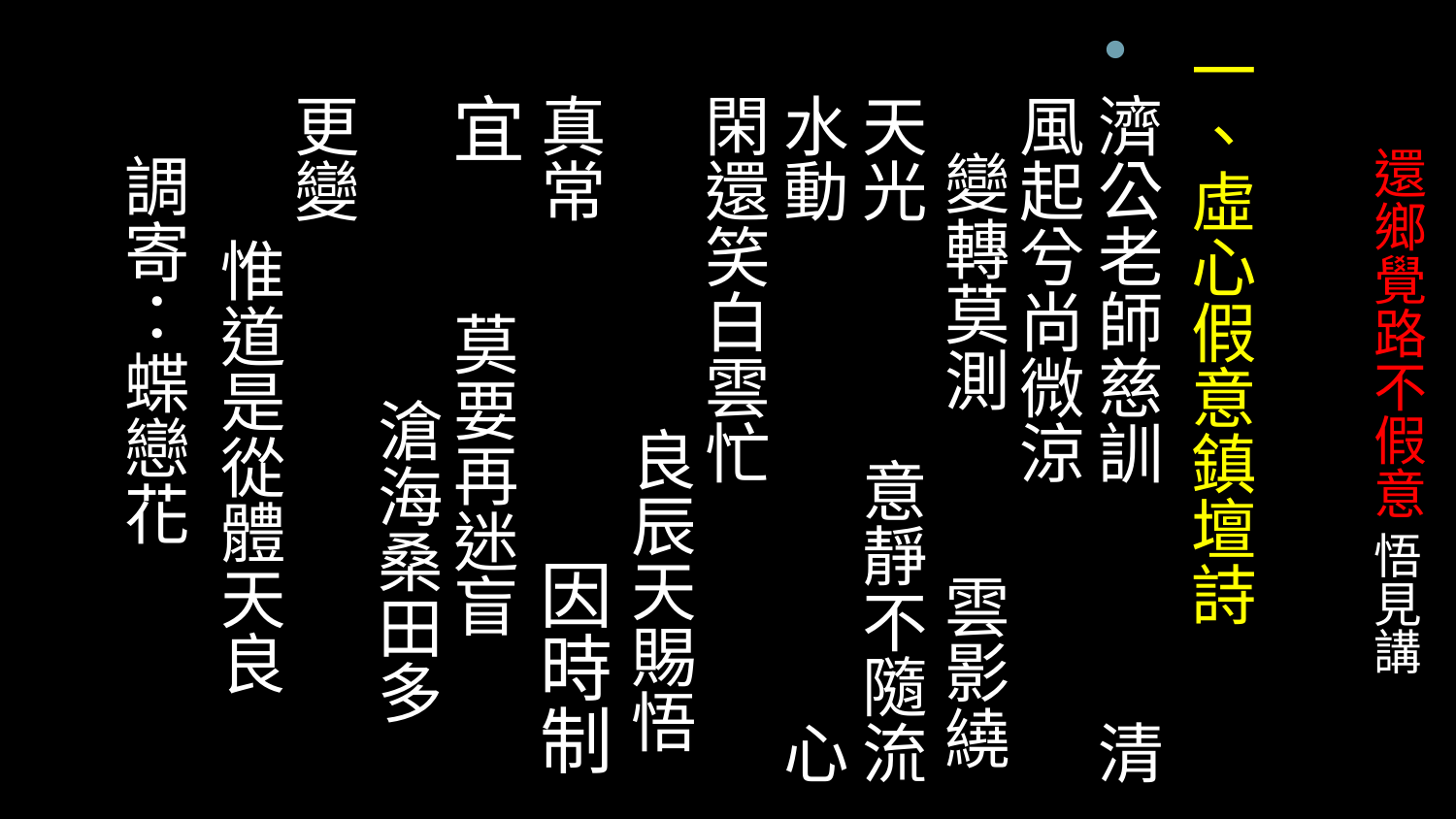

一、虛心假意鎮壇詩
濟公老師慈訓                清風起兮尚微涼                         變轉莫測           雲影繞天光                意靜不隨流水動                                  心閑還笑白雲忙                                            良辰天賜悟真常                       因時制宜         莫要再迷盲                                滄海桑田多更變                                                 惟道是從體天良
       調寄：蝶戀花

# 還鄉覺路不假意 悟見講